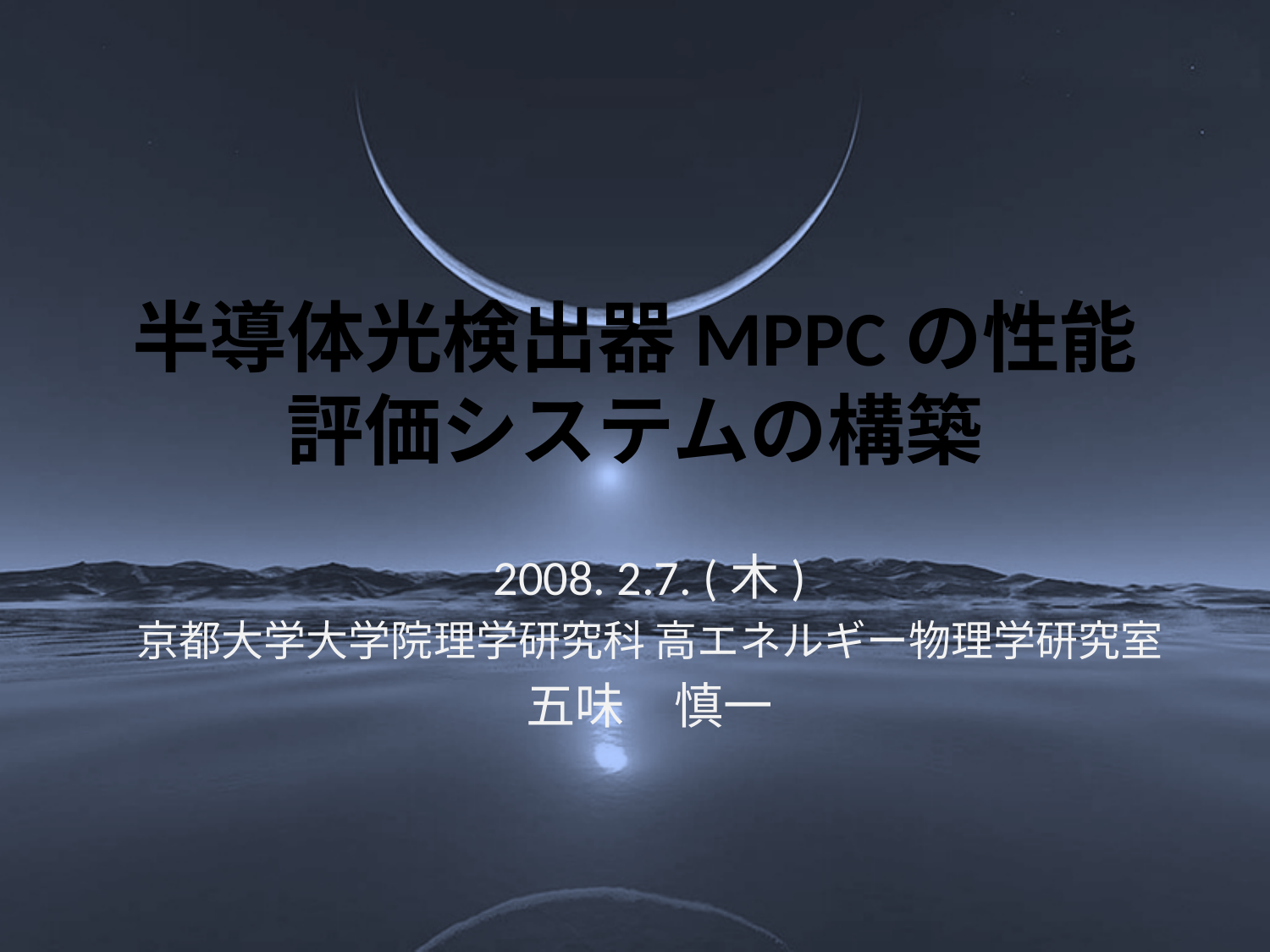

# 半導体光検出器MPPCの性能評価システムの構築
2008. 2.7. (木)
京都大学大学院理学研究科 高エネルギー物理学研究室
五味　慎一